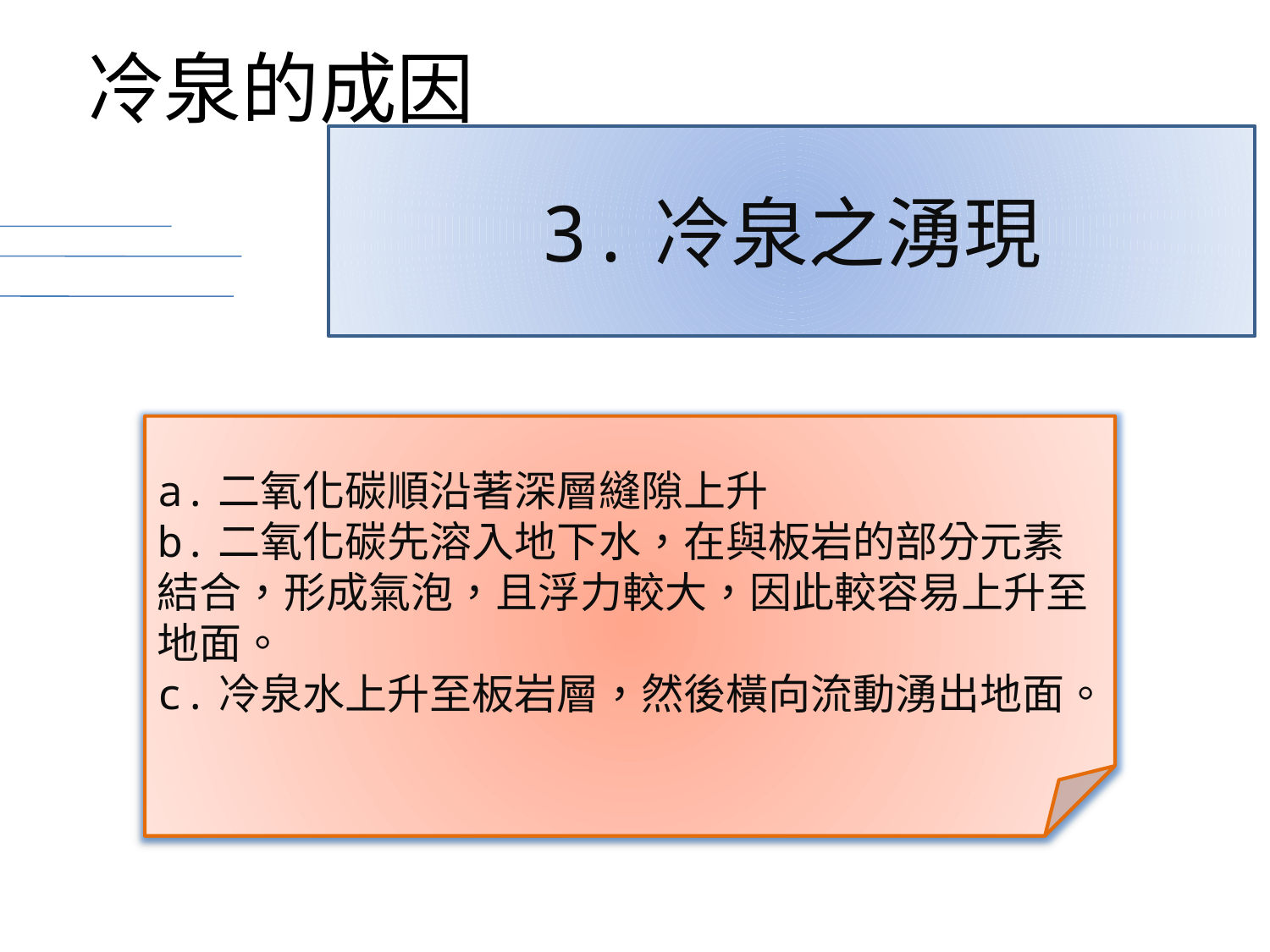

# 冷泉的成因
3.冷泉之湧現
a.二氧化碳順沿著深層縫隙上升
b.二氧化碳先溶入地下水，在與板岩的部分元素結合，形成氣泡，且浮力較大，因此較容易上升至地面。
c.冷泉水上升至板岩層，然後橫向流動湧出地面。